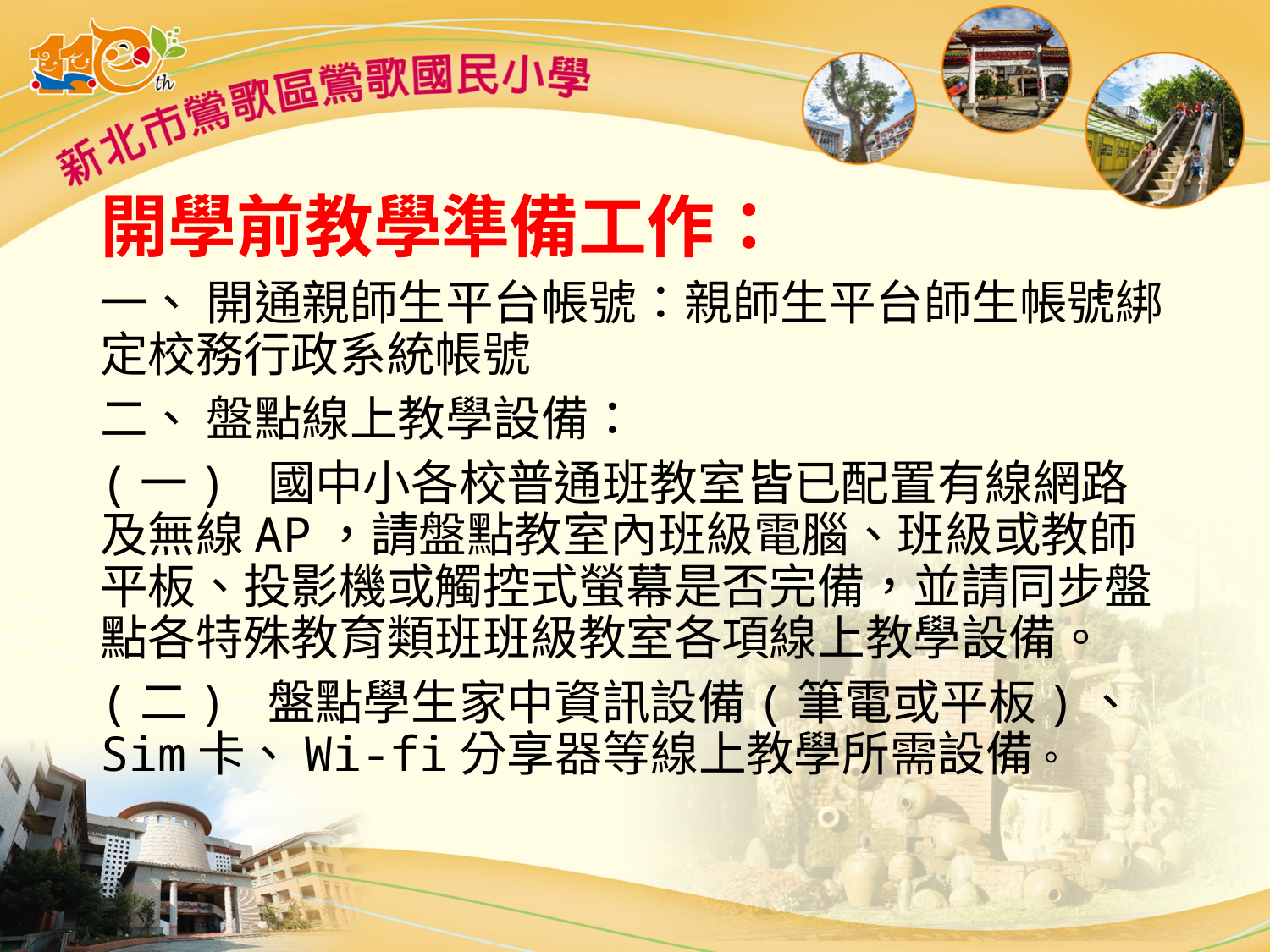

開學前教學準備工作：
一、 開通親師生平台帳號：親師生平台師生帳號綁定校務行政系統帳號
二、 盤點線上教學設備：
(一) 國中小各校普通班教室皆已配置有線網路及無線AP，請盤點教室內班級電腦、班級或教師平板、投影機或觸控式螢幕是否完備，並請同步盤點各特殊教育類班班級教室各項線上教學設備。
(二) 盤點學生家中資訊設備(筆電或平板)、Sim卡、Wi-fi分享器等線上教學所需設備。